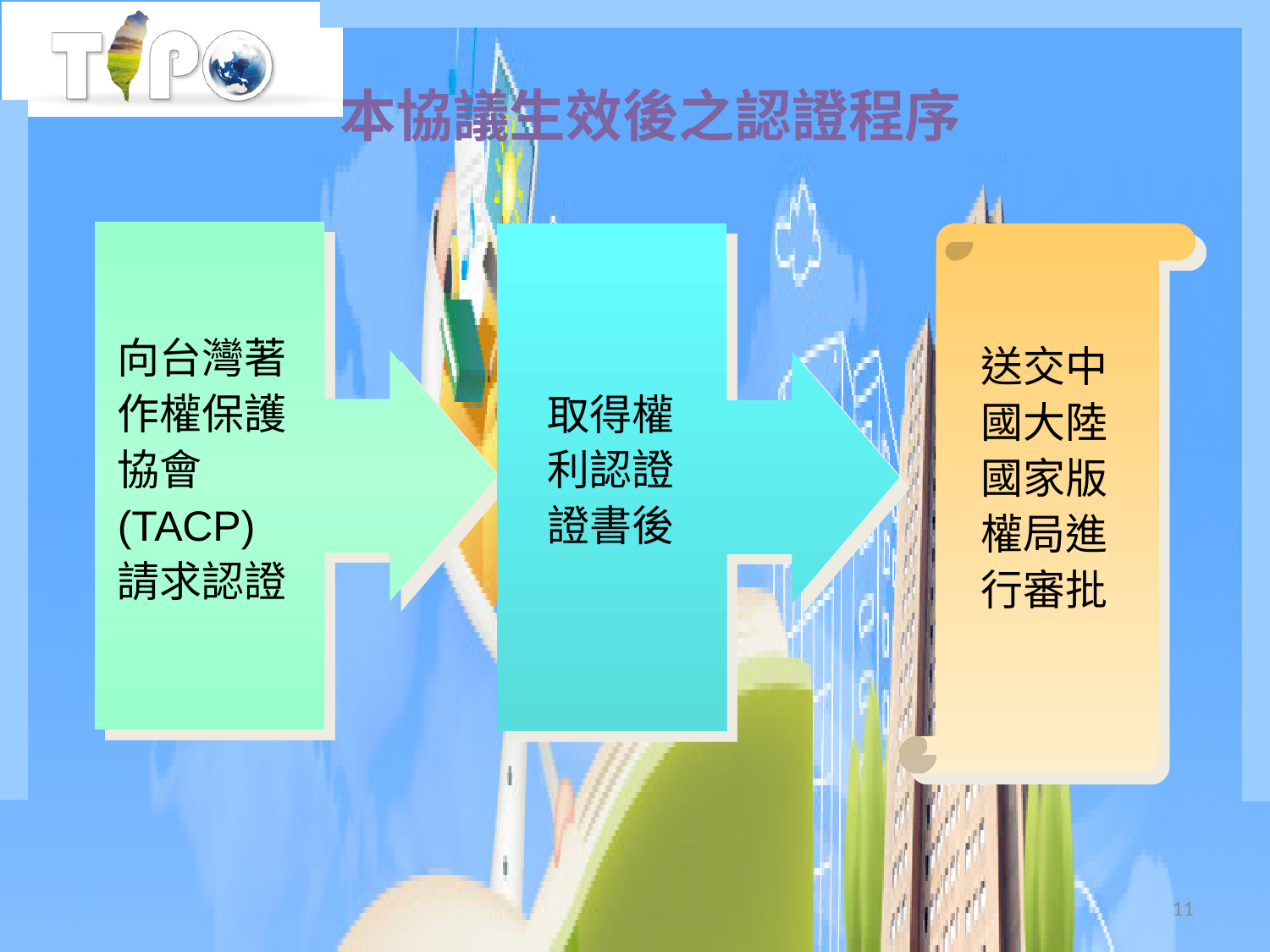

本協議生效後之認證程序

向台灣著作權保護協會(TACP)請求認證
送交中國大陸國家版權局進行審批
取得權利認證證書後
11